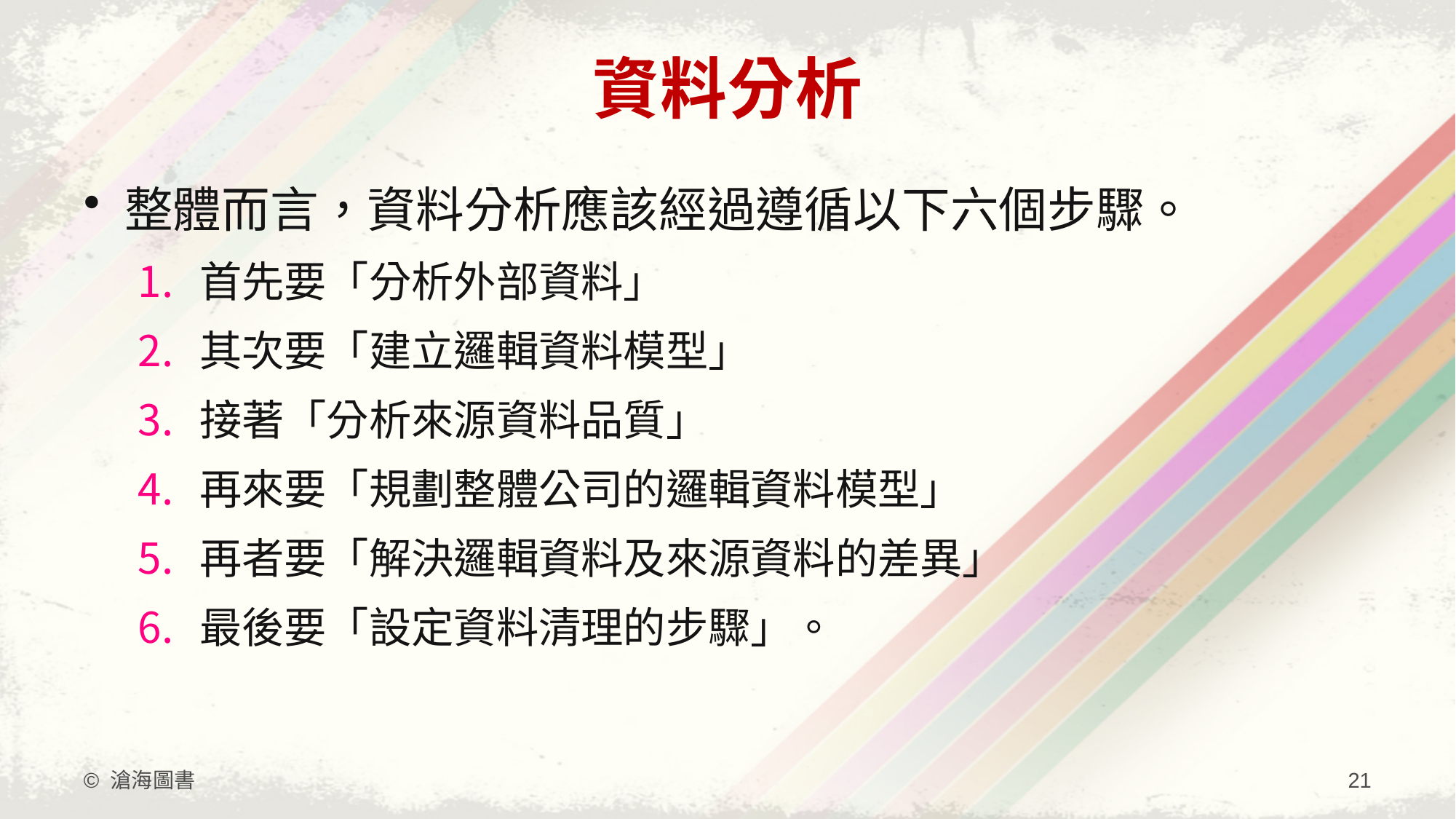

# 資料分析
整體而言，資料分析應該經過遵循以下六個步驟。
首先要「分析外部資料」
其次要「建立邏輯資料模型」
接著「分析來源資料品質」
再來要「規劃整體公司的邏輯資料模型」
再者要「解決邏輯資料及來源資料的差異」
最後要「設定資料清理的步驟」。

© 滄海圖書

21